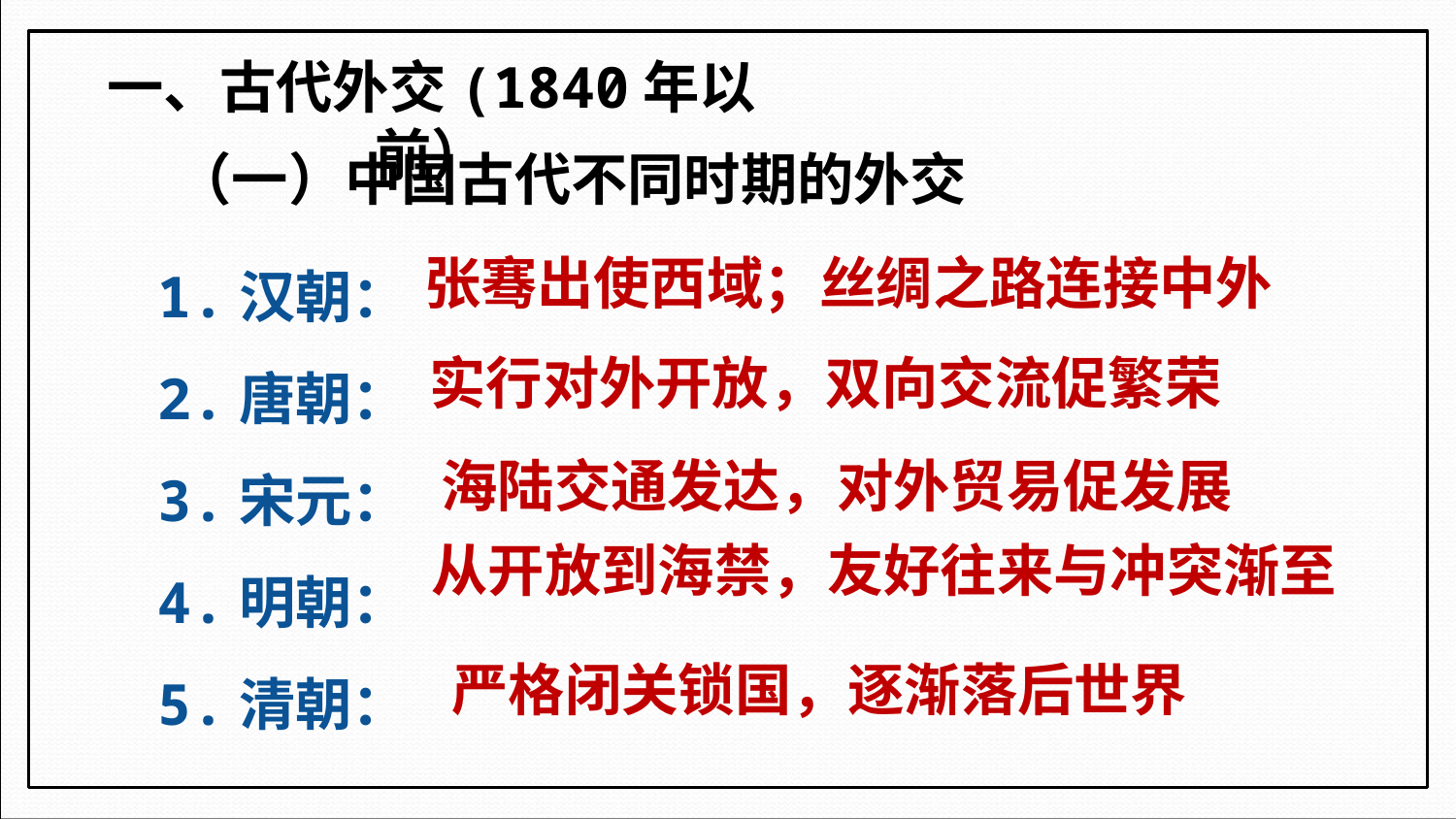

一、古代外交(1840年以前）
（一）中国古代不同时期的外交
1.汉朝：
2.唐朝：
3.宋元：
4.明朝：
5.清朝：
张骞出使西域；丝绸之路连接中外
实行对外开放，双向交流促繁荣
海陆交通发达，对外贸易促发展
从开放到海禁，友好往来与冲突渐至
严格闭关锁国，逐渐落后世界